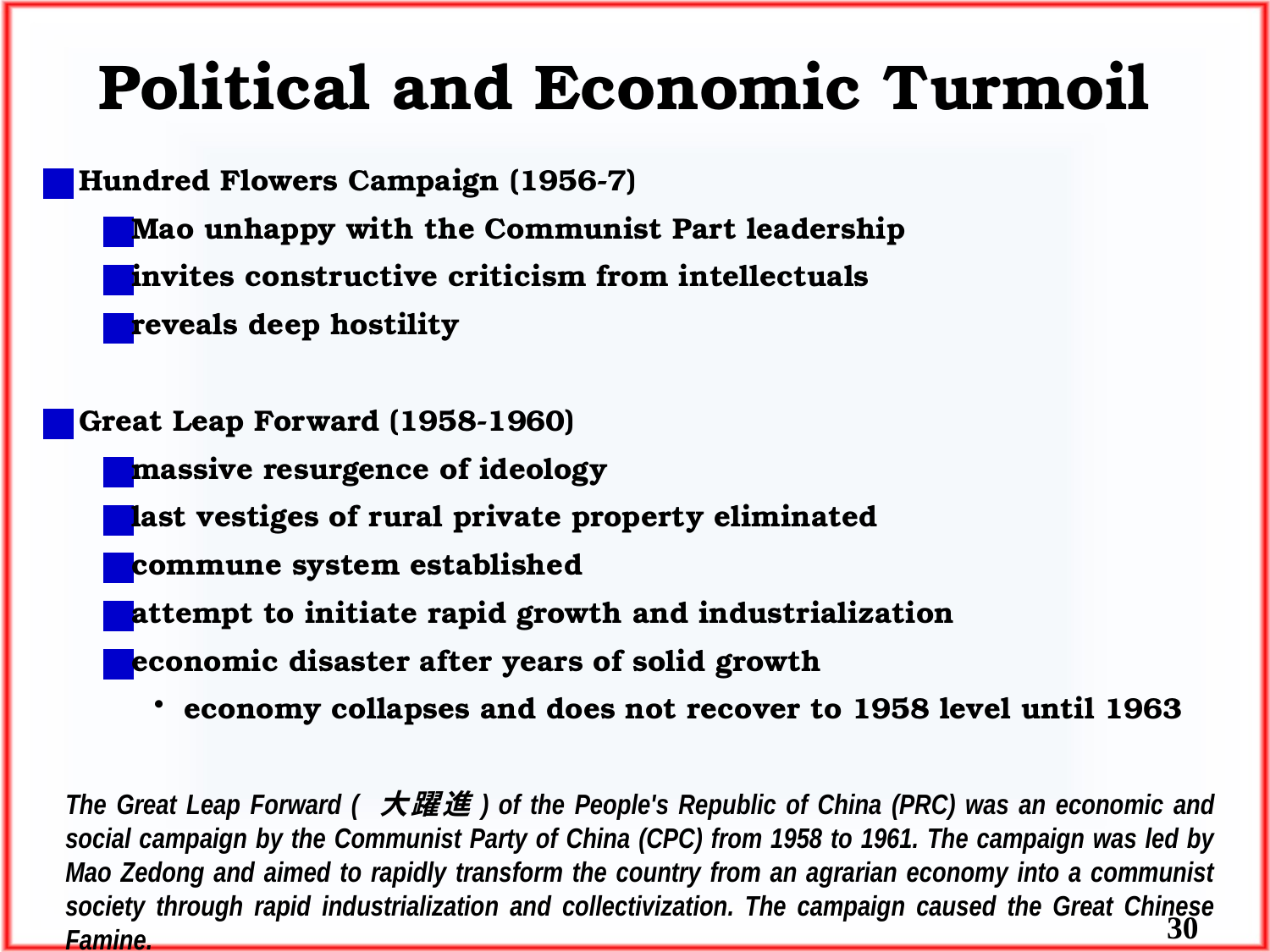

# Political and Economic Turmoil
Hundred Flowers Campaign (1956-7)
Mao unhappy with the Communist Part leadership
invites constructive criticism from intellectuals
reveals deep hostility

Great Leap Forward (1958-1960)
massive resurgence of ideology
last vestiges of rural private property eliminated
commune system established
attempt to initiate rapid growth and industrialization
economic disaster after years of solid growth
economy collapses and does not recover to 1958 level until 1963
The Great Leap Forward ( 大躍進) of the People's Republic of China (PRC) was an economic and social campaign by the Communist Party of China (CPC) from 1958 to 1961. The campaign was led by Mao Zedong and aimed to rapidly transform the country from an agrarian economy into a communist society through rapid industrialization and collectivization. The campaign caused the Great Chinese Famine.